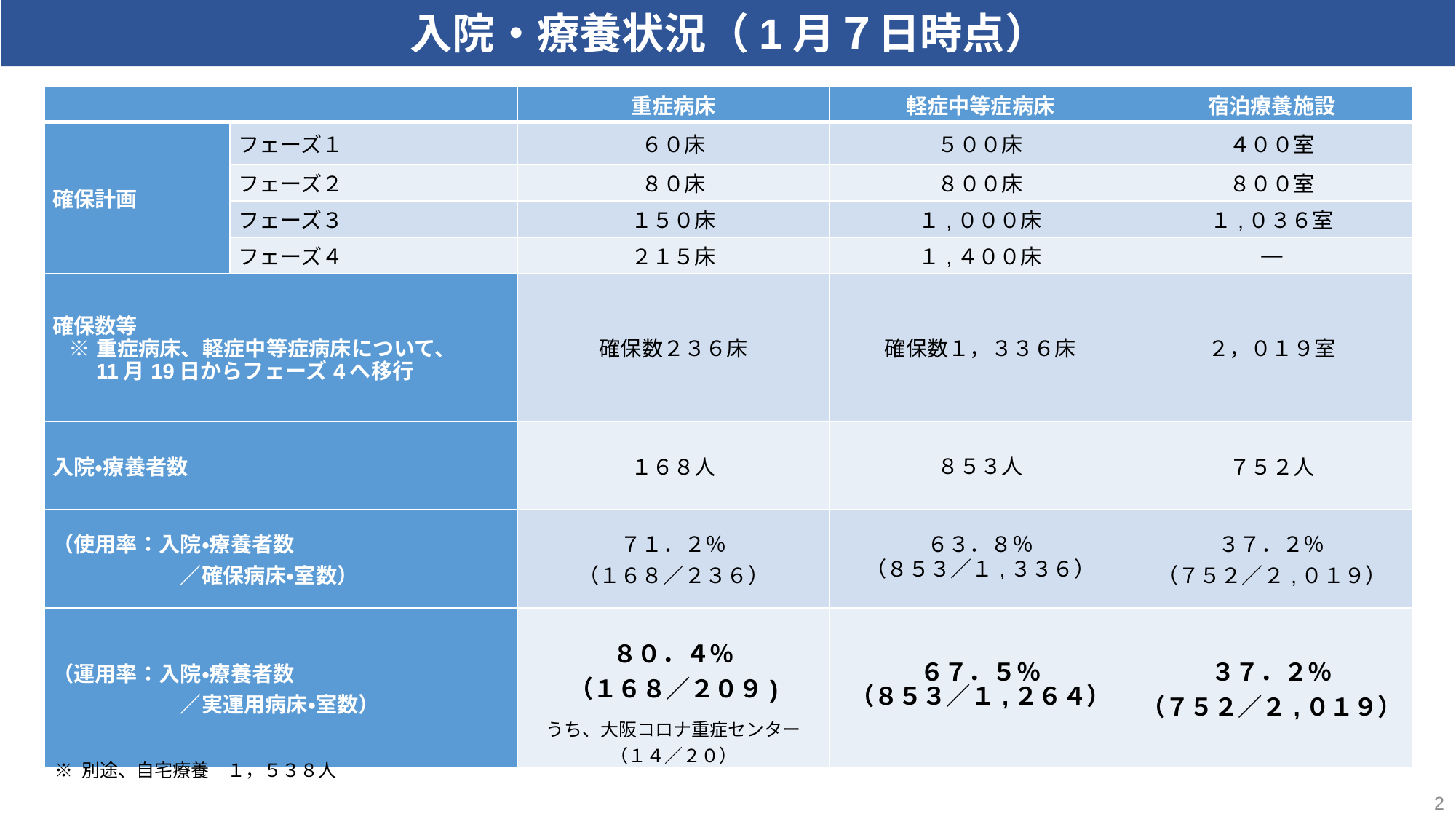

入院・療養状況（1月７日時点）
|  |  | 重症病床 | 軽症中等症病床 | 宿泊療養施設 |
| --- | --- | --- | --- | --- |
| 確保計画 | フェーズ１ | ６０床 | ５００床 | ４００室 |
|  | フェーズ２ | ８０床 | ８００床 | ８００室 |
|  | フェーズ３ | １５０床 | １,０００床 | １,０３６室 |
|  | フェーズ４ | ２１５床 | １,４００床 | ― |
| 確保数等 ※重症病床、軽症中等症病床について、 　11月19日からフェーズ4へ移行 |  | 確保数２３６床 | 確保数１，３３６床 | ２，０１９室 |
| 入院・療養者数 |  | １６８人 | ８５３人 | ７５２人 |
| （使用率：入院・療養者数 　　　　　　／確保病床・室数） |  | ７１．２％ （１６８／２３６） | ６３．８％ （８５３／１,３３６） | ３７．２％ （７５２／２,０１９） |
| （運用率：入院・療養者数 　　　　　　／実運用病床・室数） |  | ８０．４％ （１６８／２０９) うち、大阪コロナ重症センター （１４／２０） | ６７．５％ （８５３／１,２６４） | ３７．２％ （７５２／２,０１９） |
※ 別途、自宅療養　１，５３８人
2